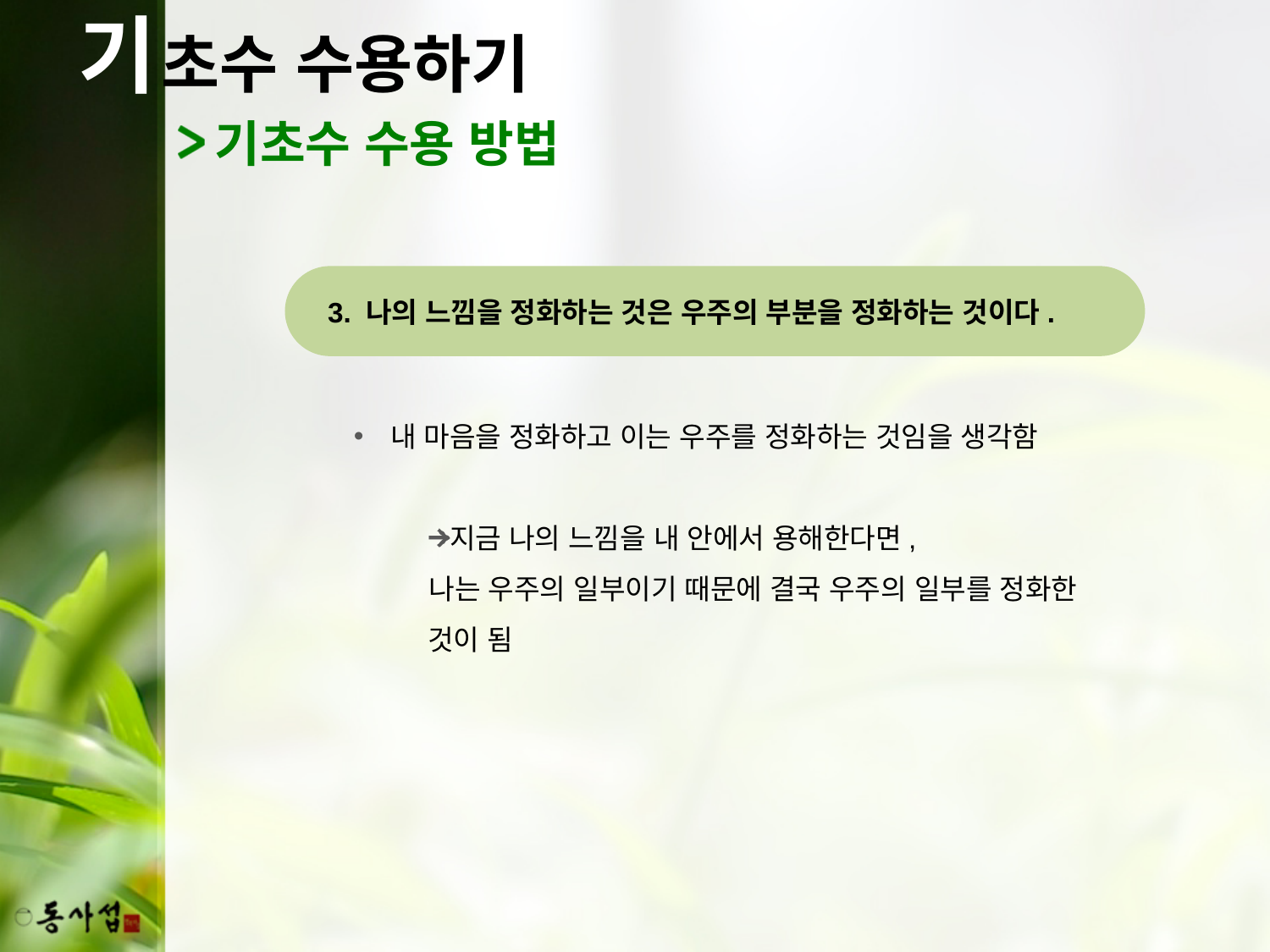

기
초수 수용하기
기초수 수용 방법
3. 나의 느낌을 정화하는 것은 우주의 부분을 정화하는 것이다.
내 마음을 정화하고 이는 우주를 정화하는 것임을 생각함

지금 나의 느낌을 내 안에서 용해한다면,
나는 우주의 일부이기 때문에 결국 우주의 일부를 정화한 것이 됨